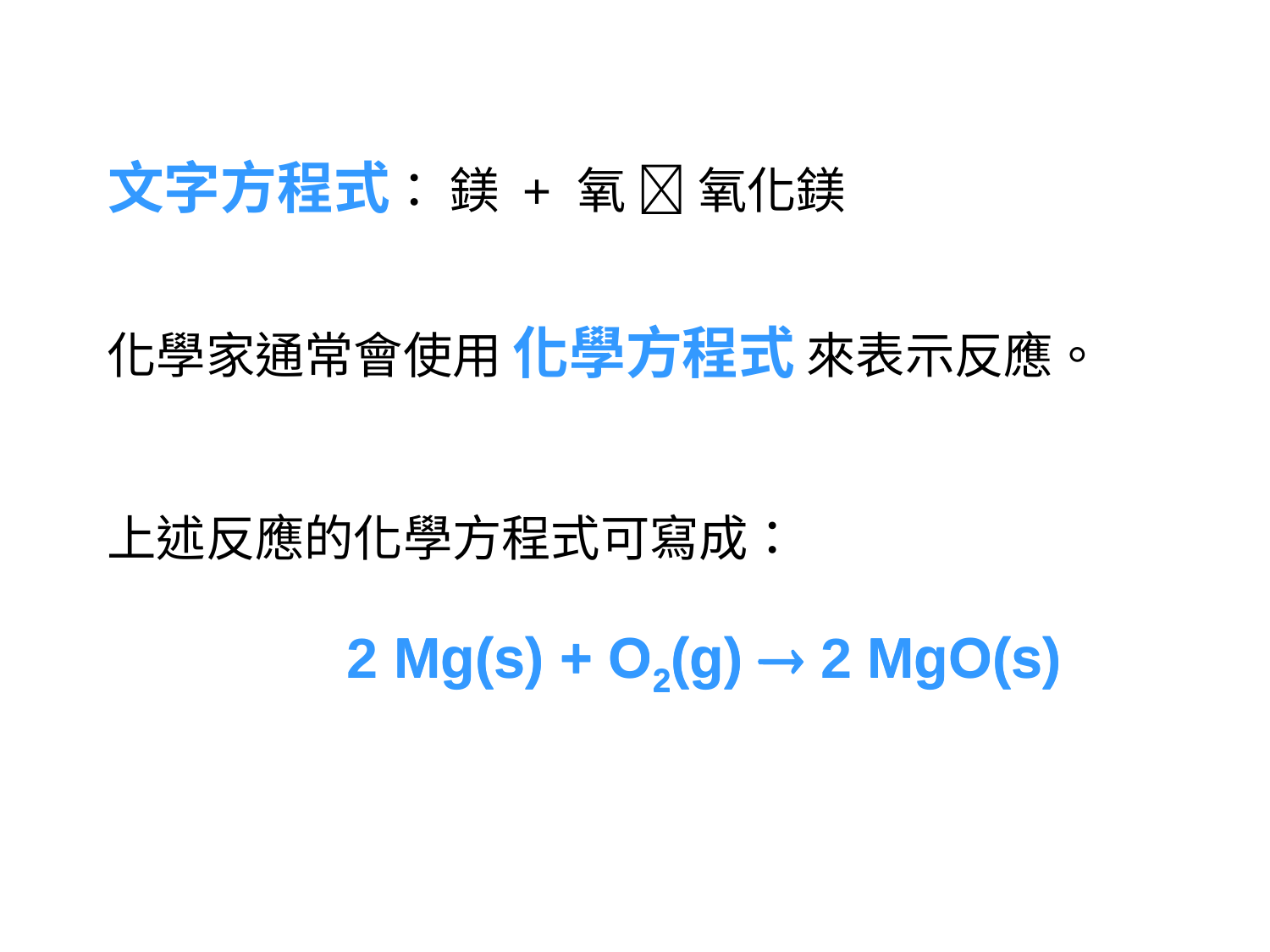

文字方程式： 鎂 + 氧 → 氧化鎂
化學家通常會使用 化學方程式 來表示反應。
上述反應的化學方程式可寫成：
   Mg(s) + O2(g) →    MgO(s)
2 Mg(s) + O2(g) → 2 MgO(s)